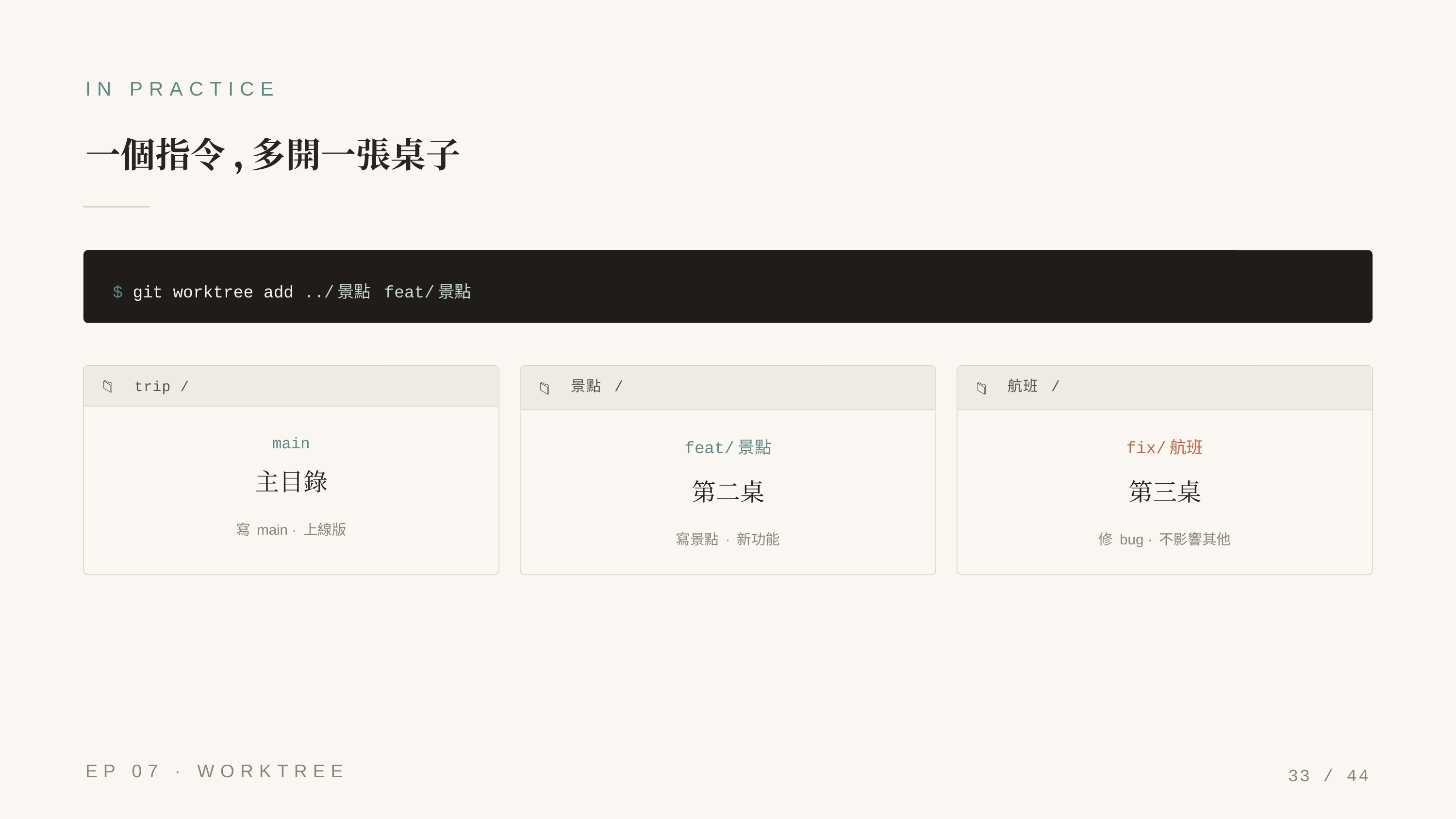

IN PRACTICE
一個指令,多開一張桌子

$ git worktree add ../景點 feat/景點

📁
景點 /
航班 /
trip /
📁
📁

main
feat/景點
fix/航班
主目錄
第二桌
第三桌
寫 main · 上線版
寫景點 · 新功能
修 bug · 不影響其他
EP 07 · WORKTREE
33 / 44